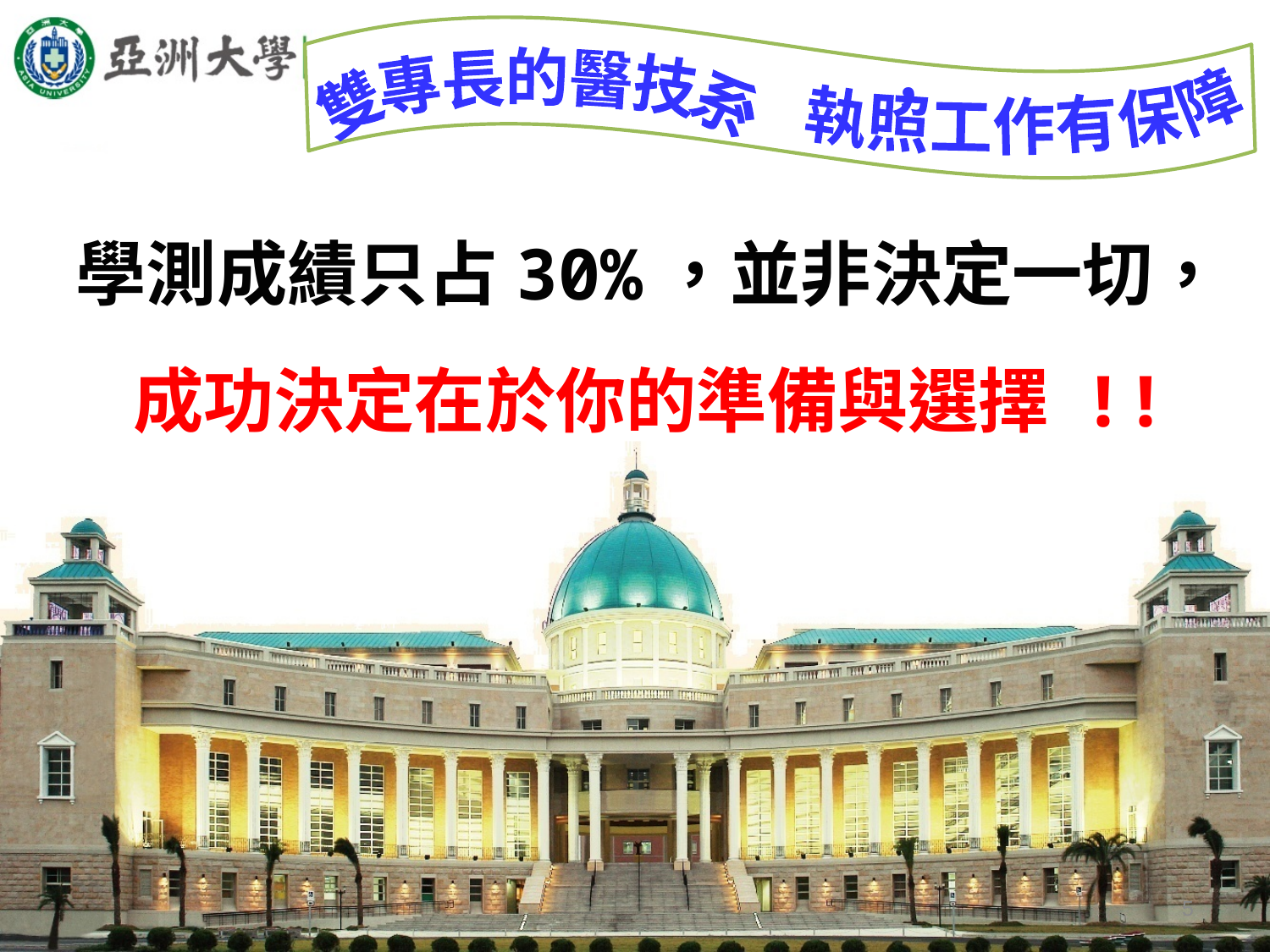

、執照工作有保障
，
雙專長的醫技系
學測成績只占30%，並非決定一切，
成功決定在於你的準備與選擇 !!
5